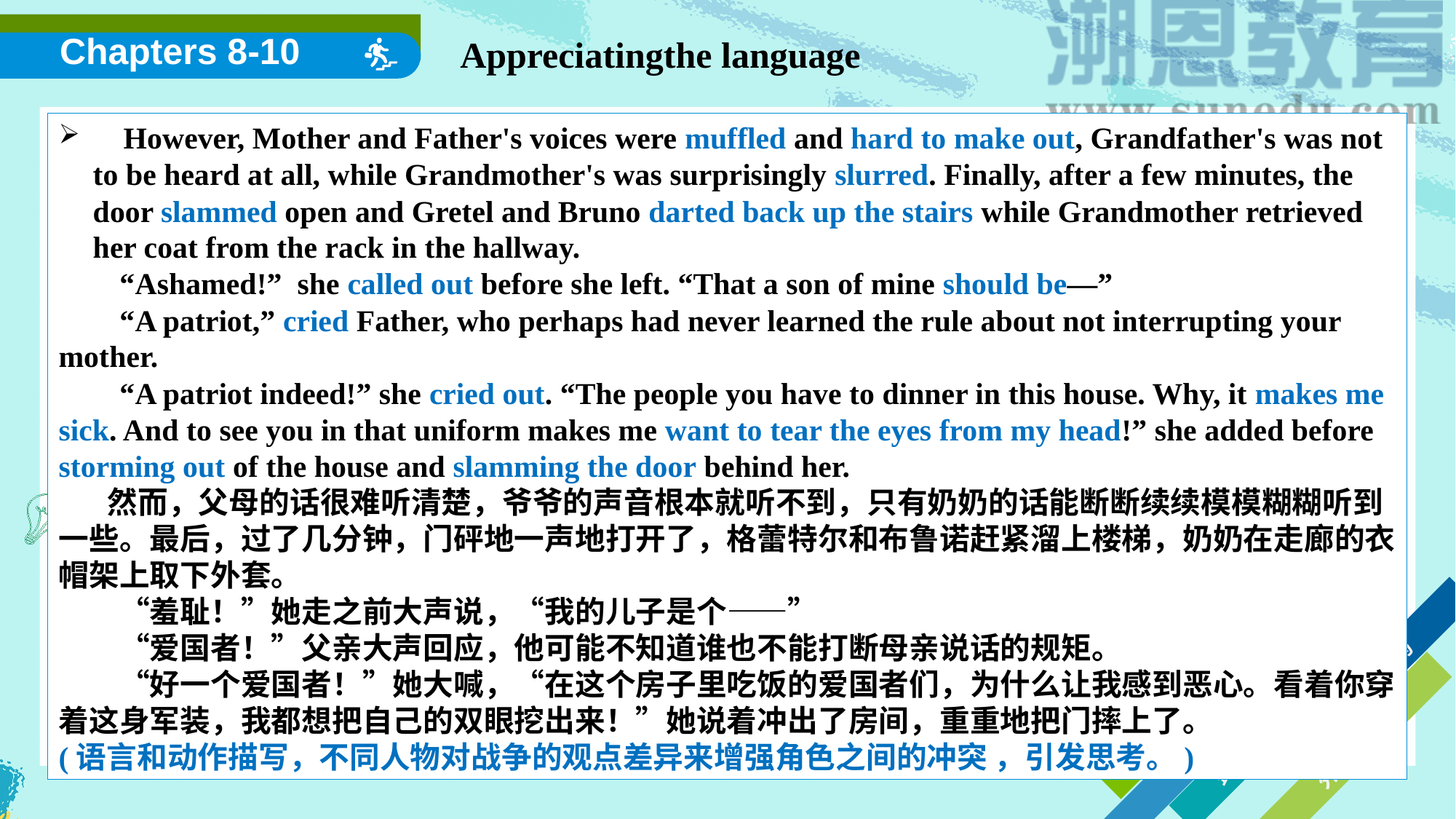

Chapters 8-10
Appreciatingthe language

    However, Mother and Father's voices were muffled and hard to make out, Grandfather's was not to be heard at all, while Grandmother's was surprisingly slurred. Finally, after a few minutes, the door slammed open and Gretel and Bruno darted back up the stairs while Grandmother retrieved her coat from the rack in the hallway.
        “Ashamed!”  she called out before she left. “That a son of mine should be—”
        “A patriot,” cried Father, who perhaps had never learned the rule about not interrupting your mother.
        “A patriot indeed!” she cried out. “The people you have to dinner in this house. Why, it makes me sick. And to see you in that uniform makes me want to tear the eyes from my head!” she added before
storming out of the house and slamming the door behind her.
      然而，父母的话很难听清楚，爷爷的声音根本就听不到，只有奶奶的话能断断续续模模糊糊听到一些。最后，过了几分钟，门砰地一声地打开了，格蕾特尔和布鲁诺赶紧溜上楼梯，奶奶在走廊的衣帽架上取下外套。
　　“羞耻！”她走之前大声说，“我的儿子是个——”
　　“爱国者！”父亲大声回应，他可能不知道谁也不能打断母亲说话的规矩。
　　“好一个爱国者！”她大喊，“在这个房子里吃饭的爱国者们，为什么让我感到恶心。看着你穿着这身军装，我都想把自己的双眼挖出来！”她说着冲出了房间，重重地把门摔上了。
(语言和动作描写，不同人物对战争的观点差异来增强角色之间的冲突 ，引发思考。)

语言描写
神态描写
动作描写
环境描写
外貌描写